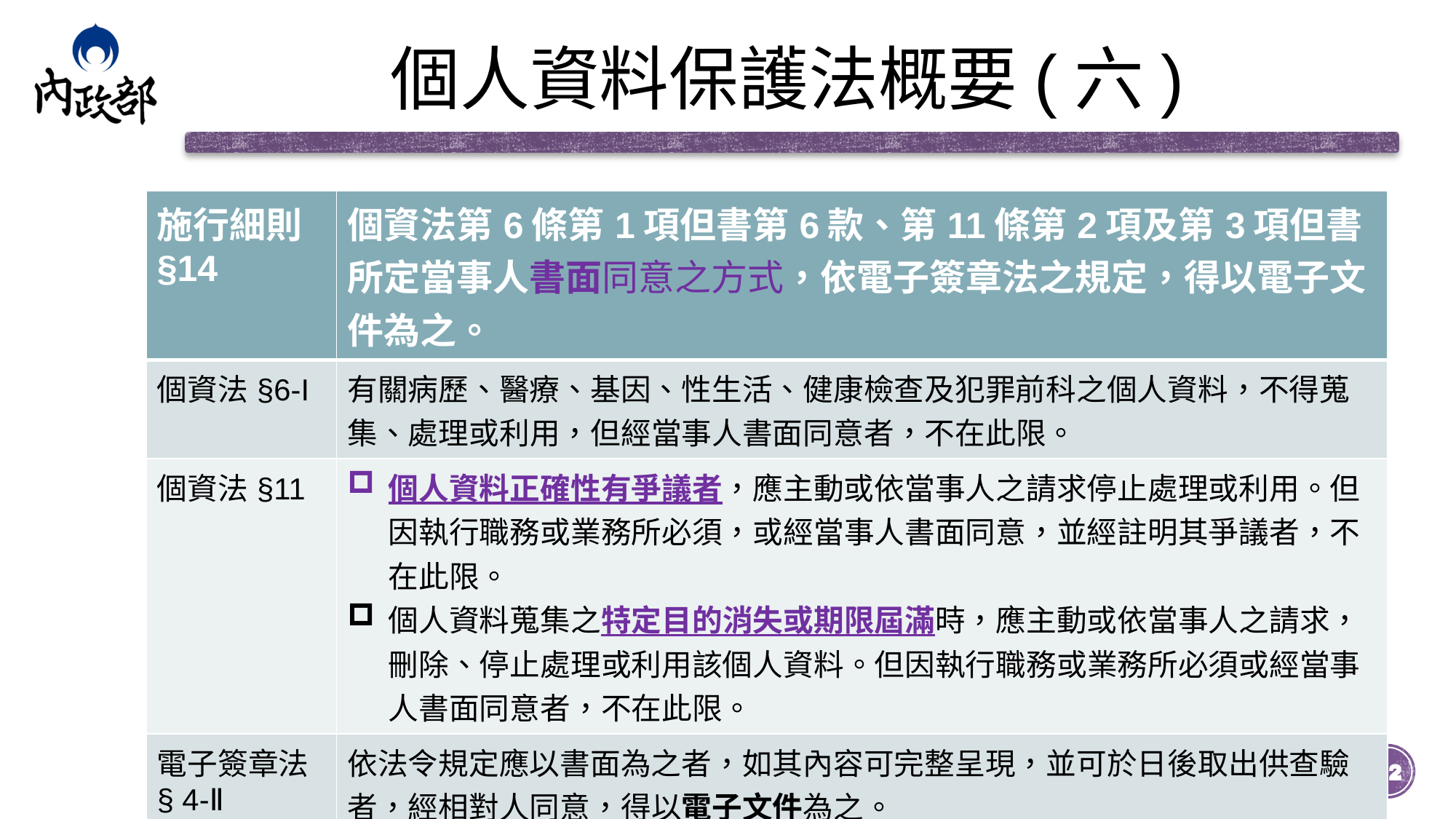

# 個人資料保護法概要(六)
| 施行細則§14 | 個資法第6條第1項但書第6款、第11條第2項及第3項但書所定當事人書面同意之方式，依電子簽章法之規定，得以電子文件為之。 |
| --- | --- |
| 個資法§6-I | 有關病歷、醫療、基因、性生活、健康檢查及犯罪前科之個人資料，不得蒐集、處理或利用，但經當事人書面同意者，不在此限。 |
| 個資法§11 | 個人資料正確性有爭議者，應主動或依當事人之請求停止處理或利用。但因執行職務或業務所必須，或經當事人書面同意，並經註明其爭議者，不在此限。 個人資料蒐集之特定目的消失或期限屆滿時，應主動或依當事人之請求，刪除、停止處理或利用該個人資料。但因執行職務或業務所必須或經當事人書面同意者，不在此限。 |
| 電子簽章法 § 4-Ⅱ | 依法令規定應以書面為之者，如其內容可完整呈現，並可於日後取出供查驗者，經相對人同意，得以電子文件為之。 |
12